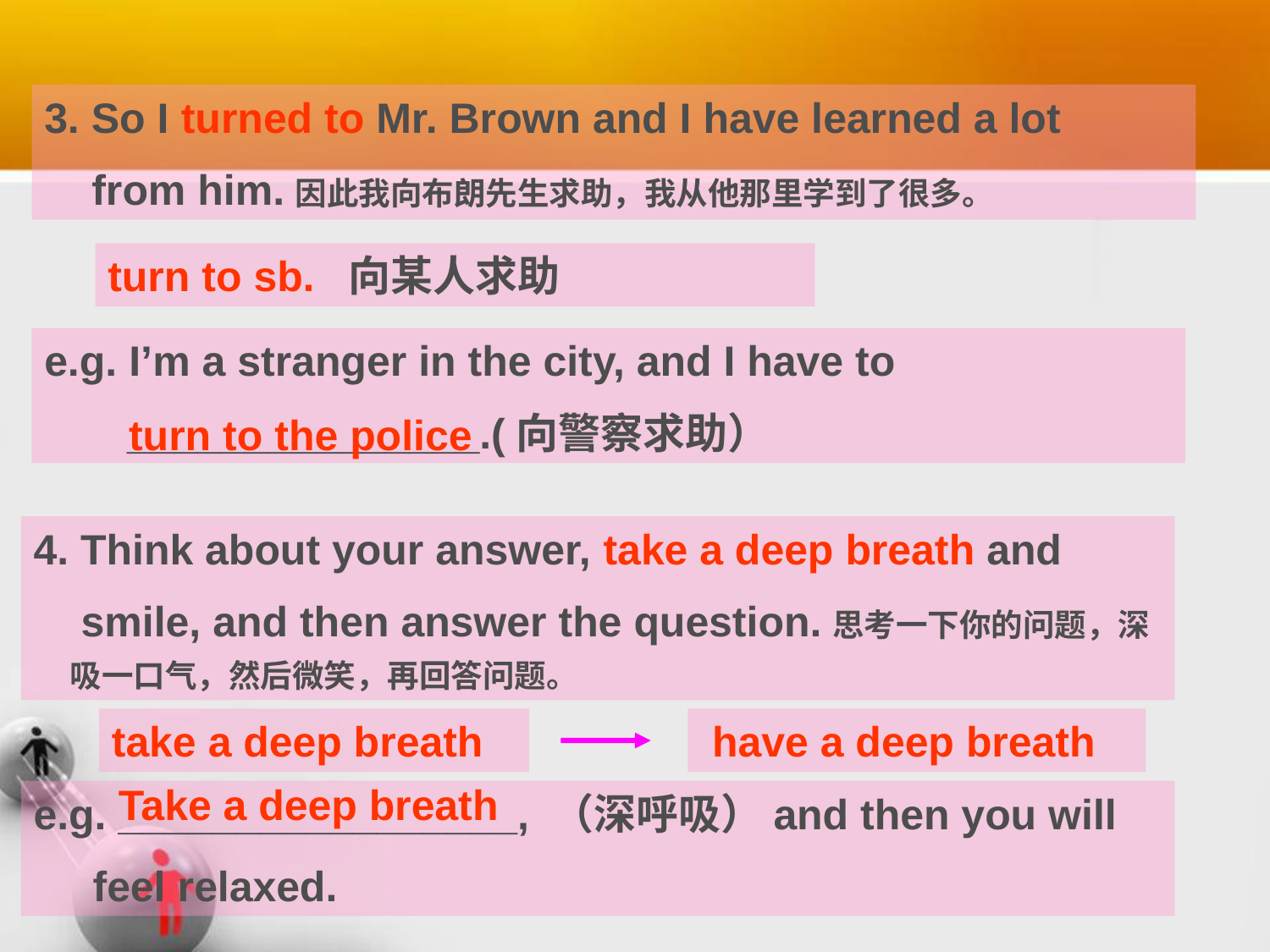

3. So I turned to Mr. Brown and I have learned a lot
    from him.因此我向布朗先生求助，我从他那里学到了很多。
turn to sb.  向某人求助
e.g. I’m a stranger in the city, and I have to
       _______________.(向警察求助）
turn to the police
4. Think about your answer, take a deep breath and
    smile, and then answer the question.思考一下你的问题，深
    吸一口气，然后微笑，再回答问题。
take a deep breath
 have a deep breath

Take a deep breath
e.g. _________________, （深呼吸）and then you will
     feel relaxed.